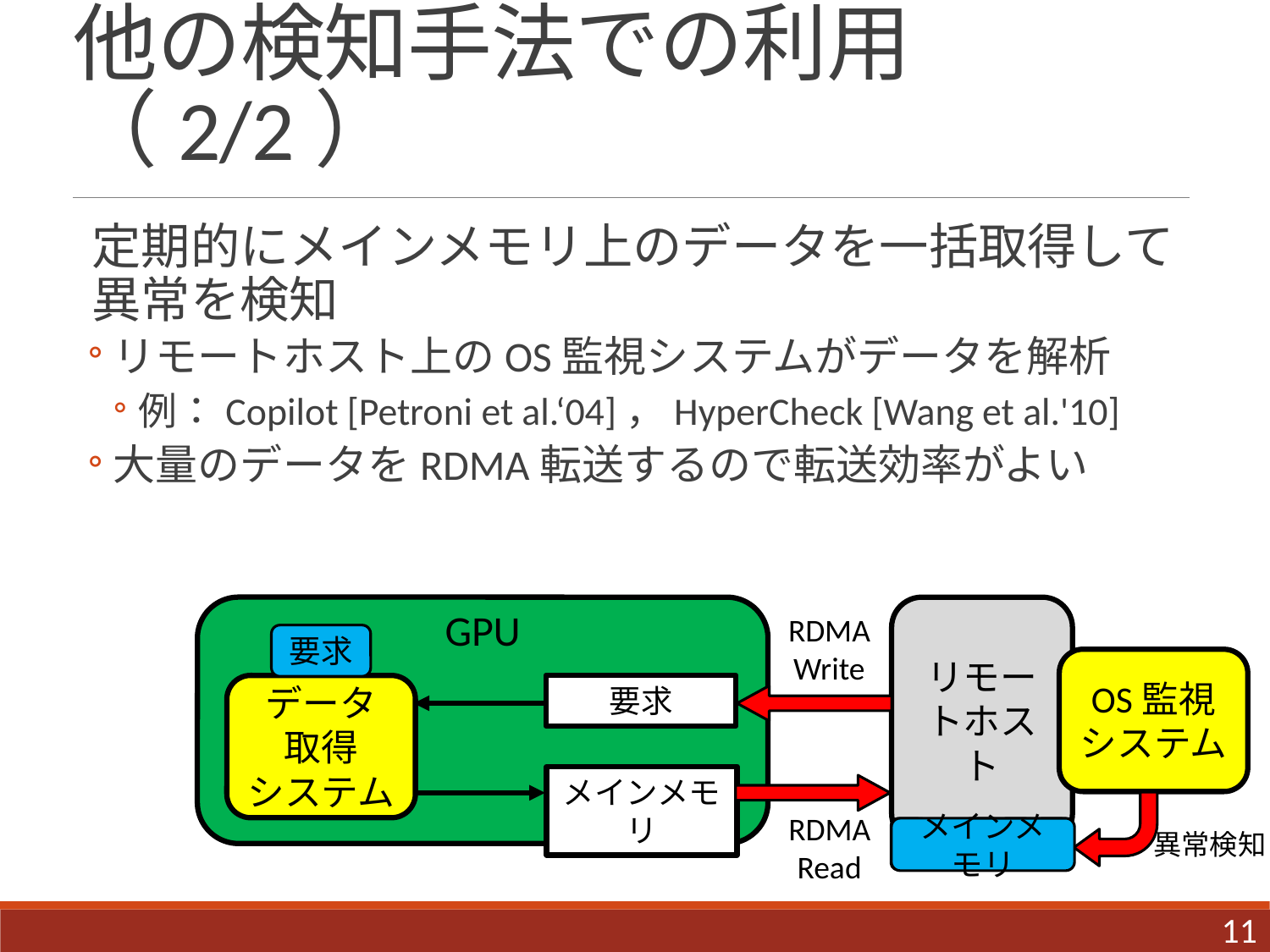

# 他の検知手法での利用（2/2）
定期的にメインメモリ上のデータを一括取得して異常を検知
リモートホスト上のOS監視システムがデータを解析
例：Copilot [Petroni et al.‘04]，HyperCheck [Wang et al.'10]
大量のデータをRDMA転送するので転送効率がよい
GPU
リモートホスト

RDMA Write
要求
OS監視
システム
データ
取得
システム
要求

メインメモリ

RDMA Read
メインメモリ

異常検知
11